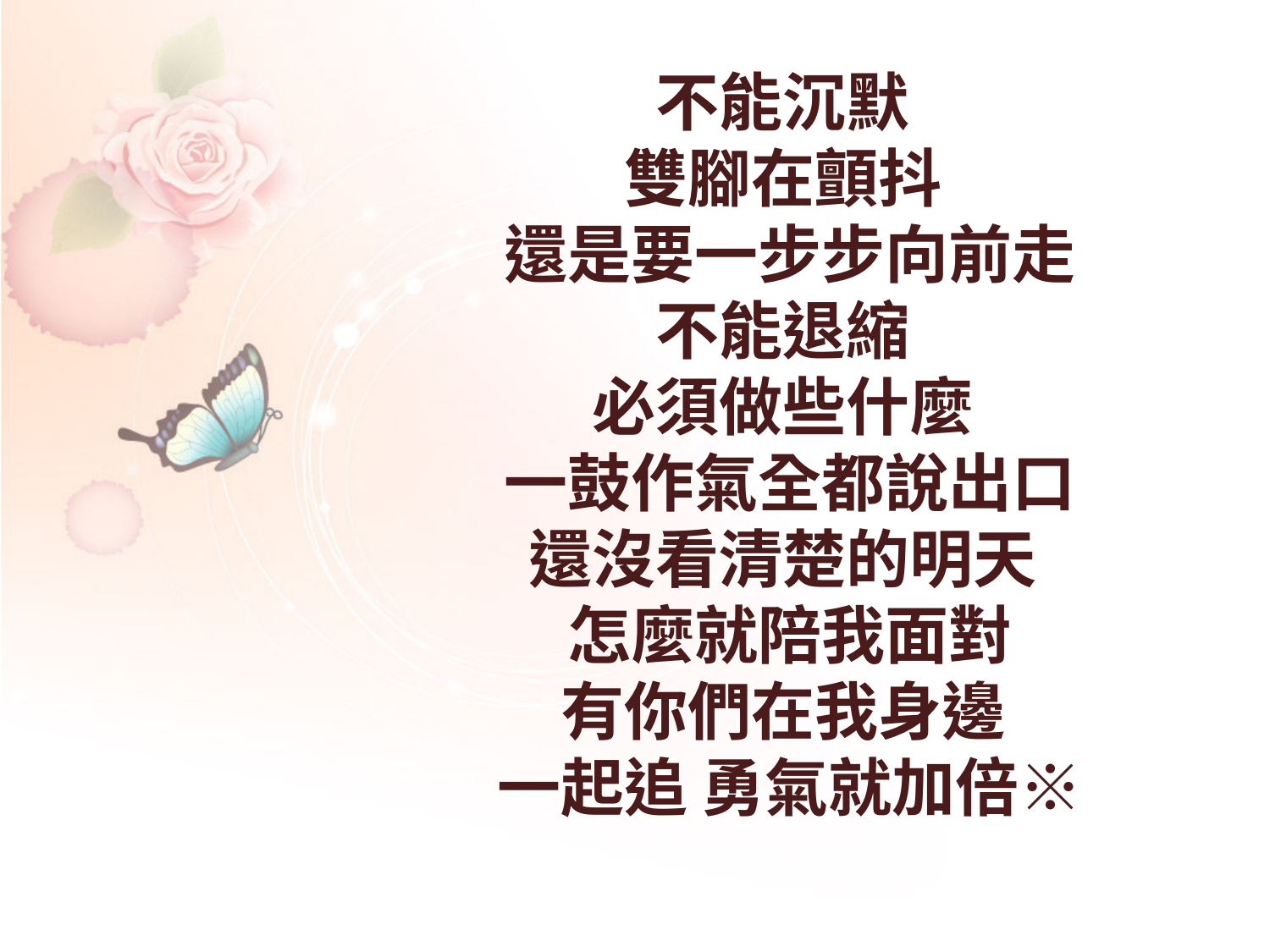

不能沉默
雙腳在顫抖
還是要一步步向前走
不能退縮
必須做些什麼
一鼓作氣全都說出口
還沒看清楚的明天
怎麼就陪我面對
有你們在我身邊
一起追 勇氣就加倍※